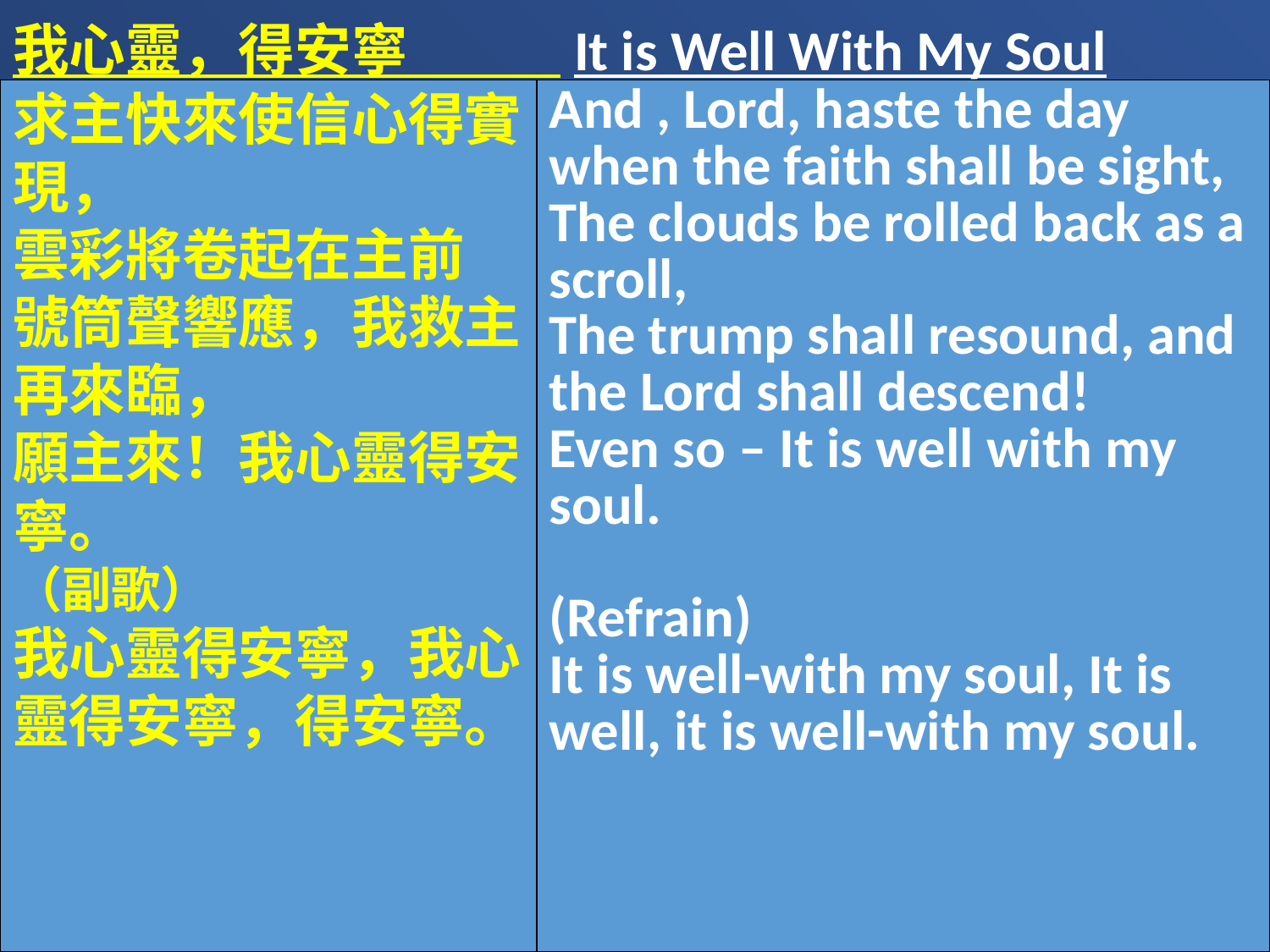

我心靈，得安寧            It is Well With My Soul

| 求主快來使信心得實現， 雲彩將卷起在主前 號筒聲響應，我救主再來臨， 願主來！我心靈得安寧。 （副歌） 我心靈得安寧，我心靈得安寧，得安寧。 | And , Lord, haste the day when the faith shall be sight, The clouds be rolled back as a scroll, The trump shall resound, and the Lord shall descend! Even so – It is well with my soul. (Refrain) It is well-with my soul, It is well, it is well-with my soul. |
| --- | --- |